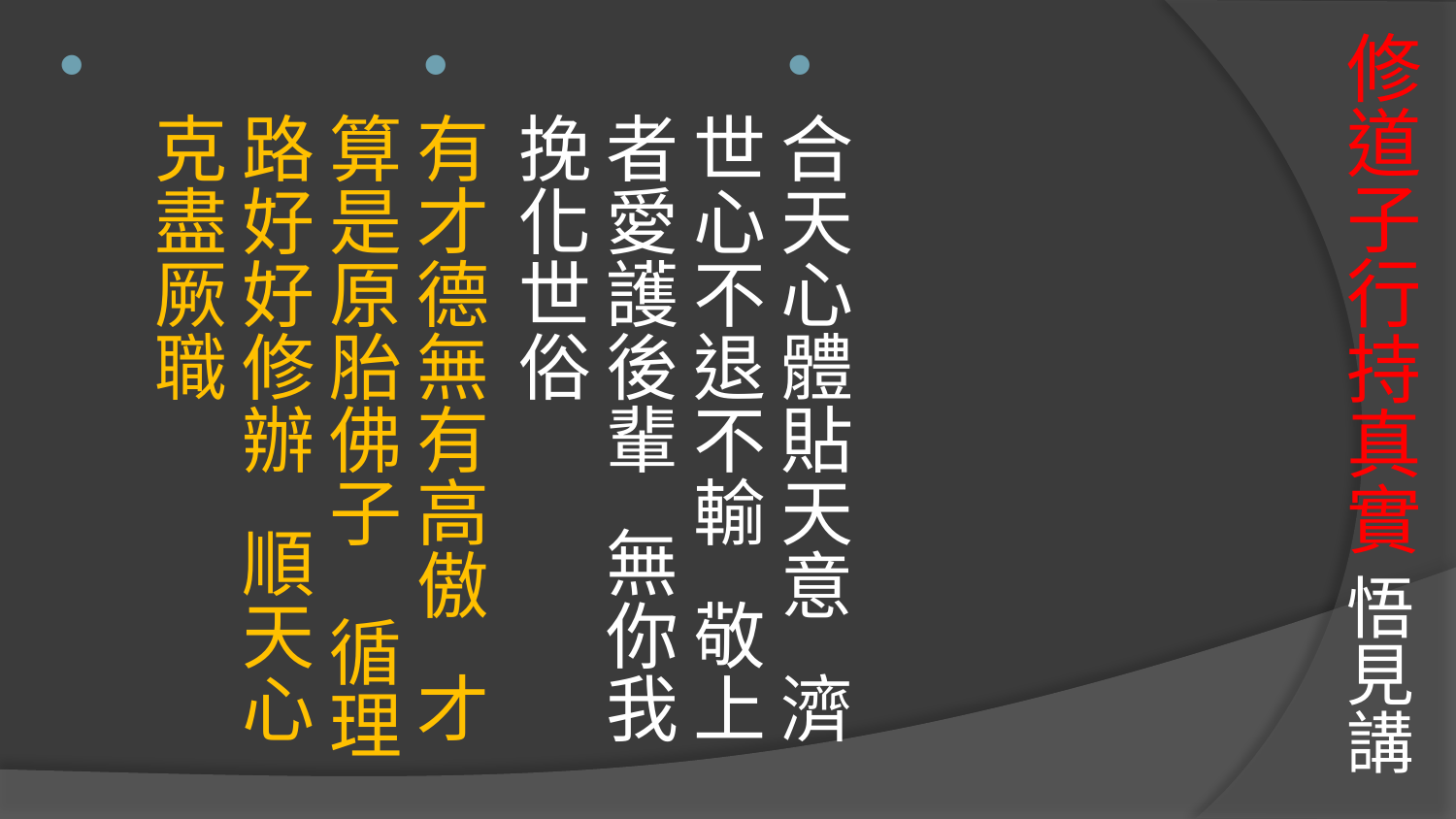

# 修道子行持真實 悟見講
合天心體貼天意   濟世心不退不輸   敬上者愛護後輩   無你我挽化世俗
有才德無有高傲   才算是原胎佛子    循理路好好修辦   順天心克盡厥職